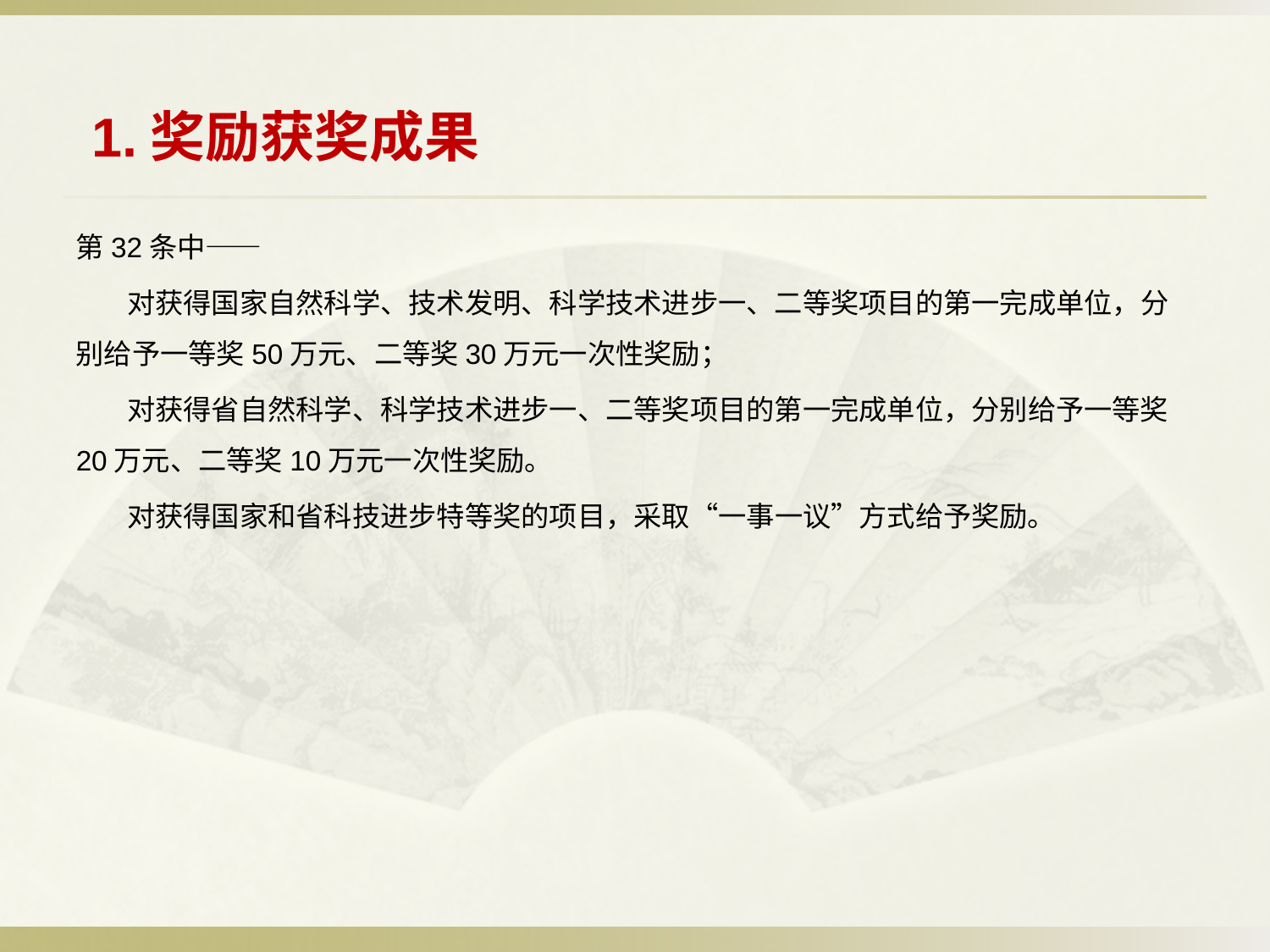

# 1.奖励获奖成果
第32条中——
       对获得国家自然科学、技术发明、科学技术进步一、二等奖项目的第一完成单位，分别给予一等奖50万元、二等奖30万元一次性奖励；
       对获得省自然科学、科学技术进步一、二等奖项目的第一完成单位，分别给予一等奖20万元、二等奖10万元一次性奖励。
       对获得国家和省科技进步特等奖的项目，采取“一事一议”方式给予奖励。